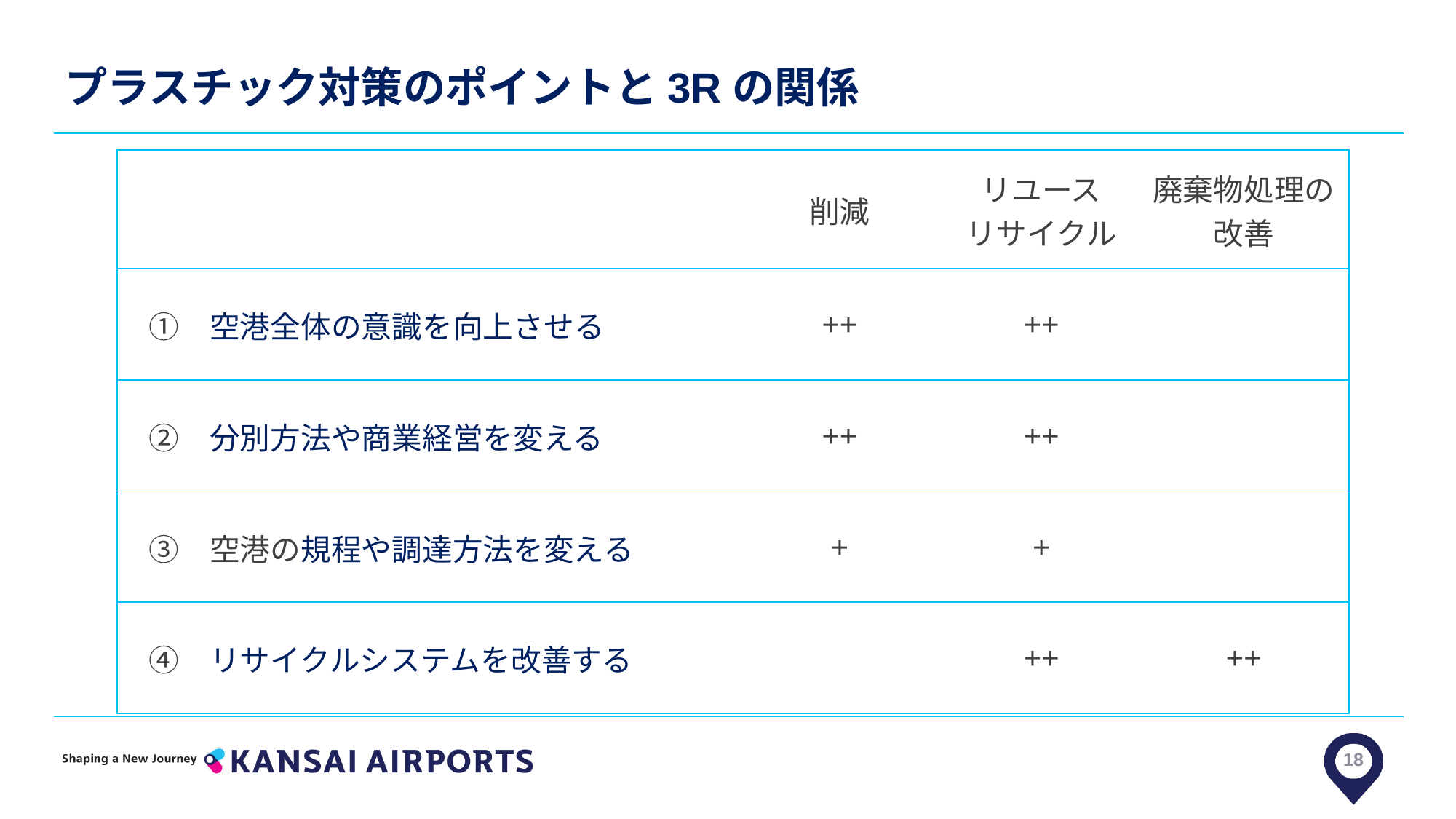

# プラスチック対策のポイントと3Rの関係
|  | 削減 | リユース リサイクル | 廃棄物処理の 改善 |
| --- | --- | --- | --- |
| ①　空港全体の意識を向上させる | ++ | ++ |  |
| ②　分別方法や商業経営を変える | ++ | ++ |  |
| ③　空港の規程や調達方法を変える | + | + |  |
| ④　リサイクルシステムを改善する |  | ++ | ++ |
18